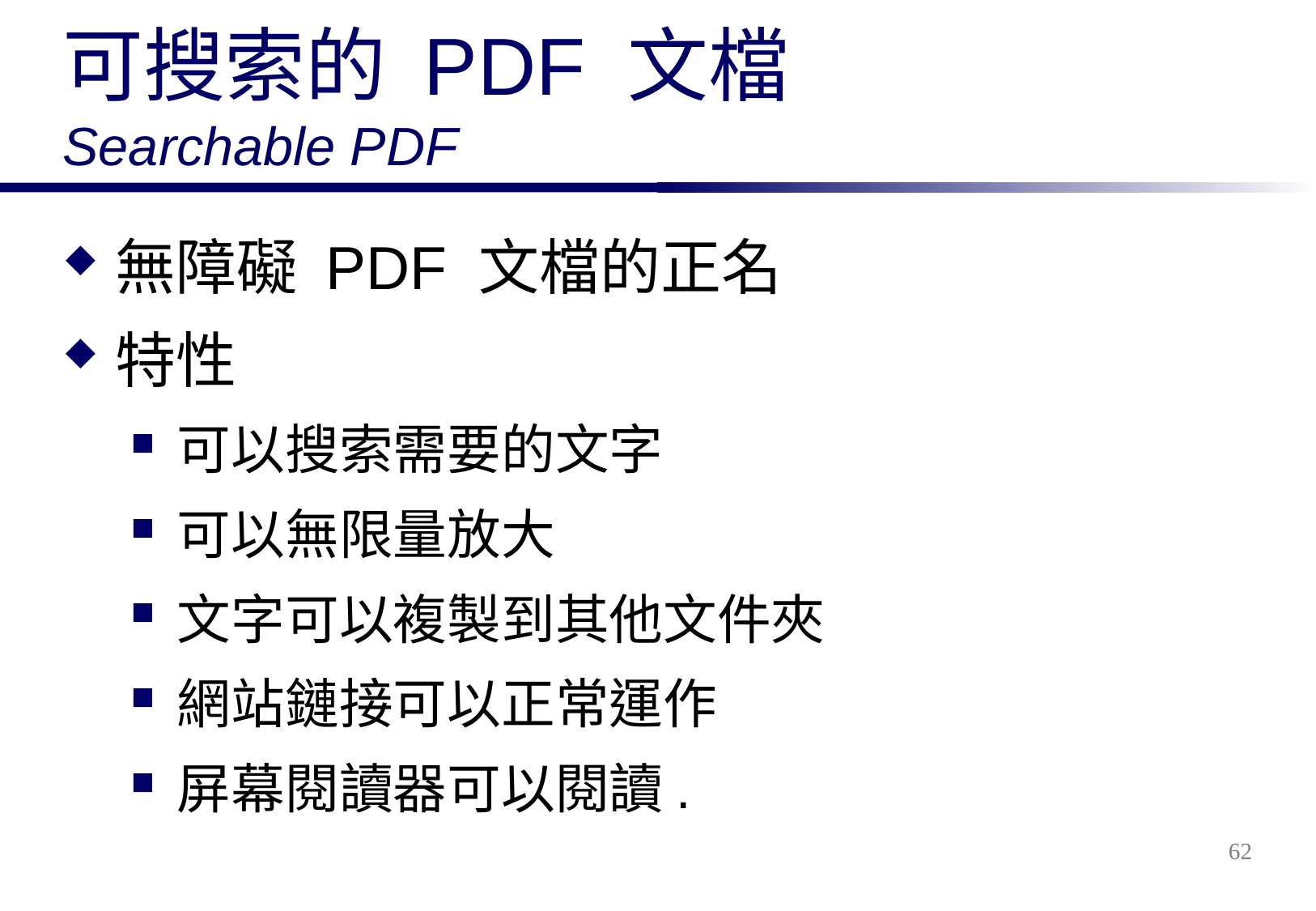

# 可搜索的 PDF 文檔 Searchable PDF
無障礙 PDF 文檔的正名
特性
可以搜索需要的文字
可以無限量放大
文字可以複製到其他文件夾
網站鏈接可以正常運作
屏幕閱讀器可以閱讀.
62